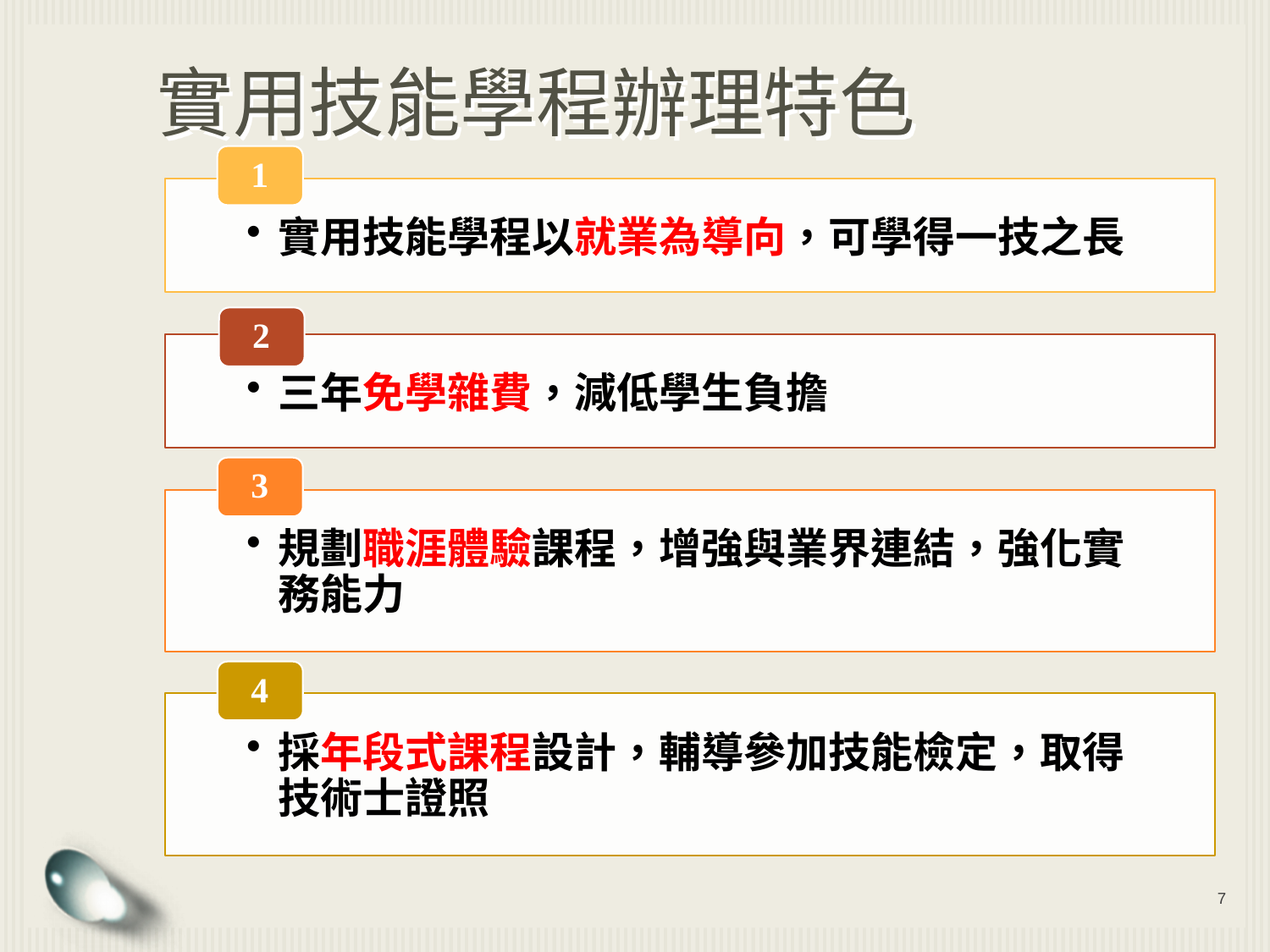

實用技能學程辦理特色
實用技能學程以就業為導向，可學得一技之長
1
三年免學雜費，減低學生負擔
2
規劃職涯體驗課程，增強與業界連結，強化實務能力
3
採年段式課程設計，輔導參加技能檢定，取得技術士證照
4
7